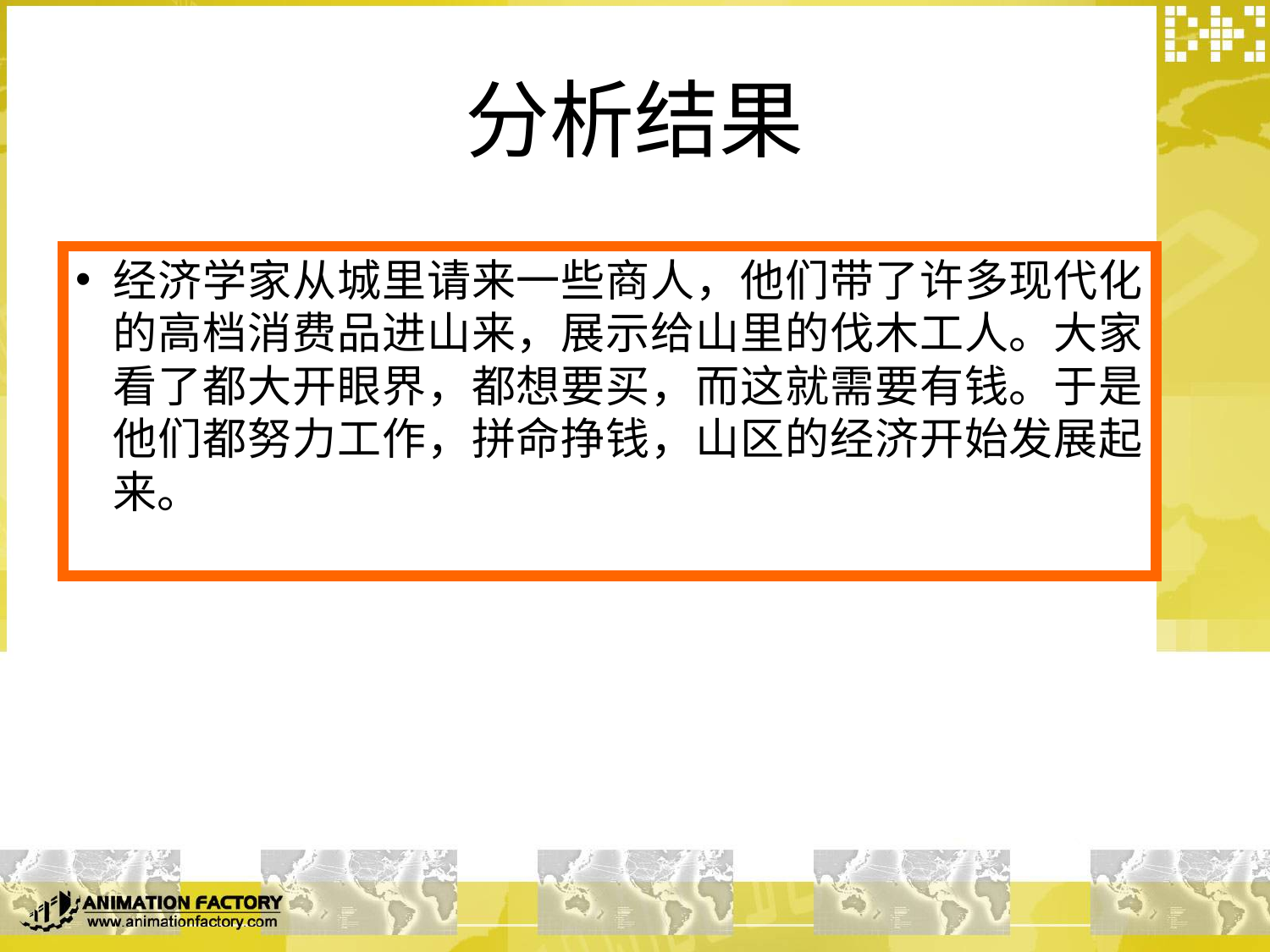

# 分析结果
经济学家从城里请来一些商人，他们带了许多现代化的高档消费品进山来，展示给山里的伐木工人。大家看了都大开眼界，都想要买，而这就需要有钱。于是他们都努力工作，拼命挣钱，山区的经济开始发展起来。